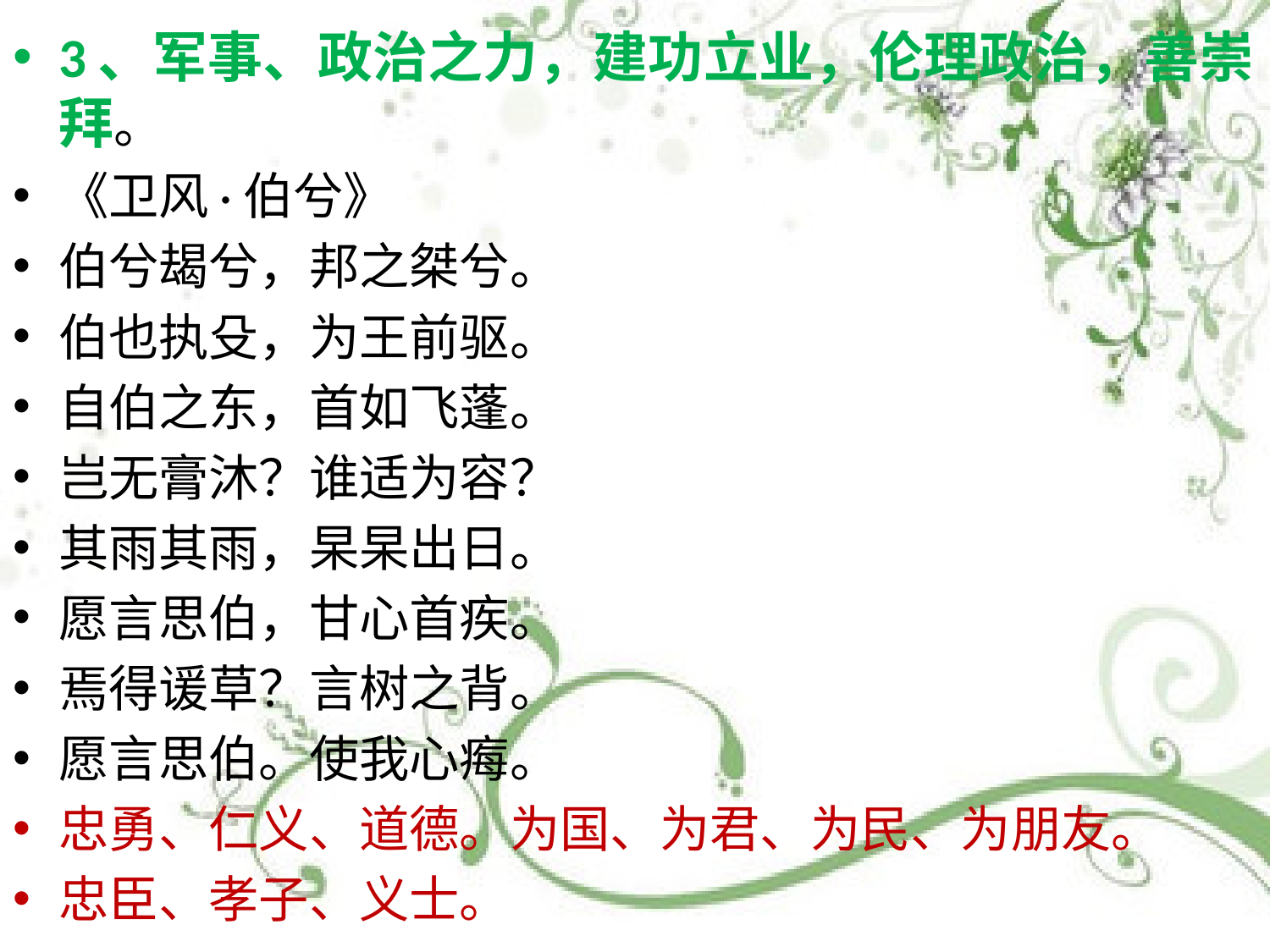

3、军事、政治之力，建功立业，伦理政治，善崇拜。
《卫风·伯兮》
伯兮朅兮，邦之桀兮。
伯也执殳，为王前驱。
自伯之东，首如飞蓬。
岂无膏沐？谁适为容？
其雨其雨，杲杲出日。
愿言思伯，甘心首疾。
焉得谖草？言树之背。
愿言思伯。使我心痗。
忠勇、仁义、道德。为国、为君、为民、为朋友。
忠臣、孝子、义士。